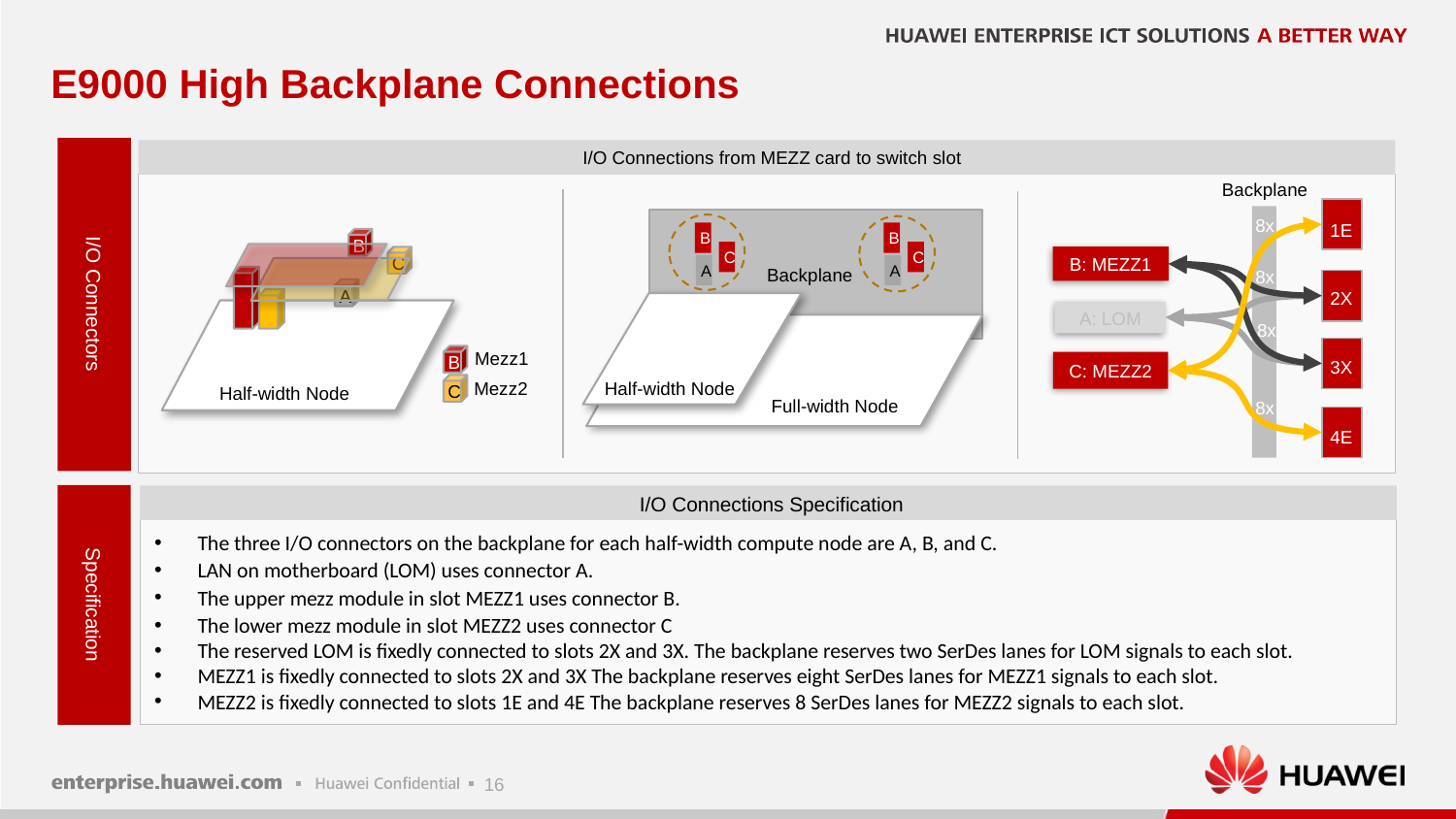

E9000 High Backplane Connections
I/O Connectors

I/O Connections from MEZZ card to switch slot
Backplane

8x
1E
B: MEZZ1

2X
A: LOM

3X
C: MEZZ2

4E

B
B
C
C
A
A
Backplane

半宽刀片

B

C

A

Mezz1
Mezz2
Half-width Node
B
C
8x
8x
Half-width Node
Full-width Node
8x
Specification

I/O Connections Specification
The three I/O connectors on the backplane for each half-width compute node are A, B, and C.
LAN on motherboard (LOM) uses connector A.
The upper mezz module in slot MEZZ1 uses connector B.
The lower mezz module in slot MEZZ2 uses connector C
The reserved LOM is fixedly connected to slots 2X and 3X. The backplane reserves two SerDes lanes for LOM signals to each slot.
MEZZ1 is fixedly connected to slots 2X and 3X The backplane reserves eight SerDes lanes for MEZZ1 signals to each slot.
MEZZ2 is fixedly connected to slots 1E and 4E The backplane reserves 8 SerDes lanes for MEZZ2 signals to each slot.